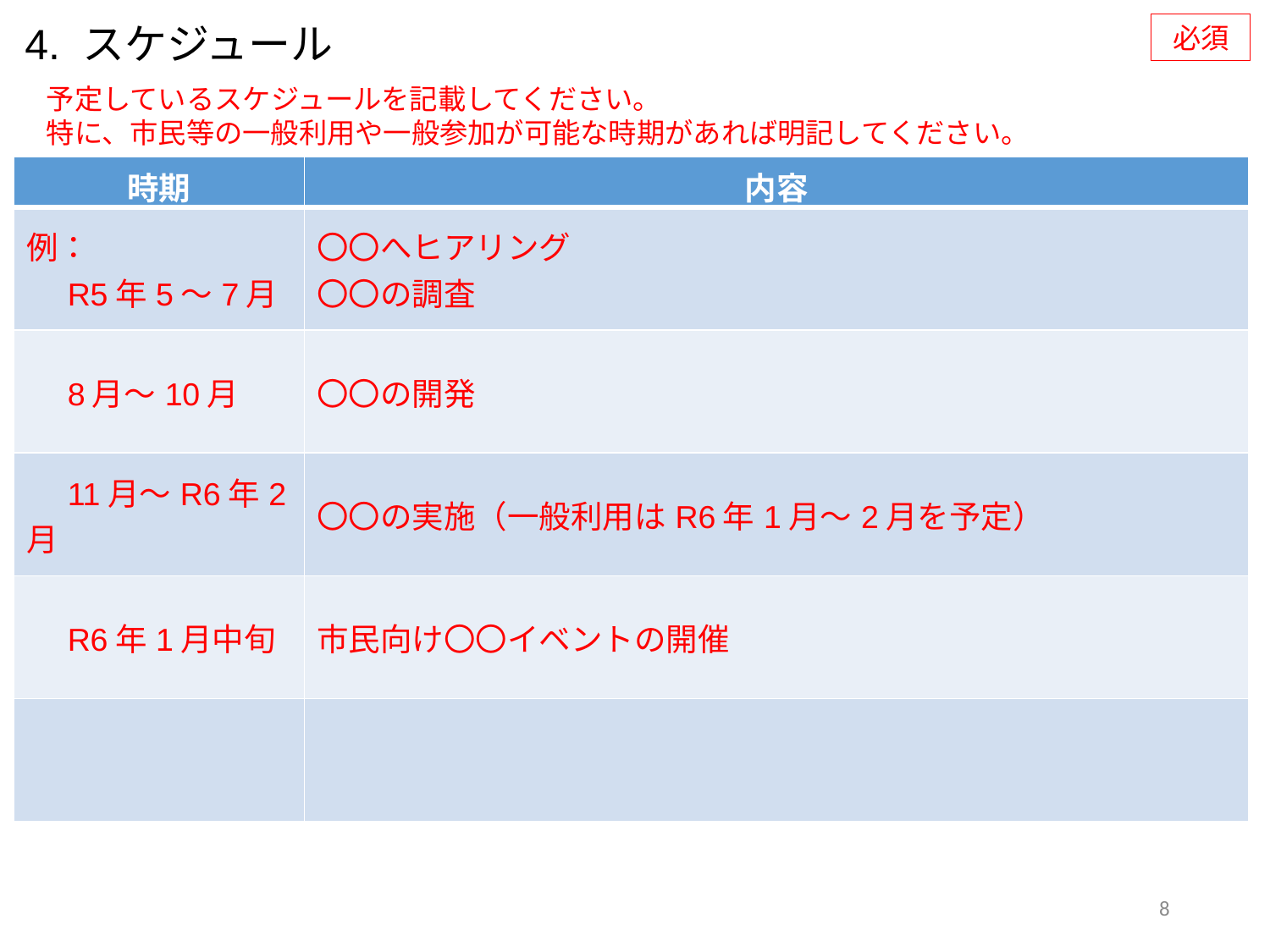

4. スケジュール
必須
予定しているスケジュールを記載してください。
特に、市民等の一般利用や一般参加が可能な時期があれば明記してください。
| 時期 | 内容 |
| --- | --- |
| 例： 　R5年5～7月 | 〇〇へヒアリング 〇〇の調査 |
| 8月～10月 | 〇〇の開発 |
| 11月～R6年2月 | 〇〇の実施（一般利用はR6年1月～2月を予定） |
| R6年1月中旬 | 市民向け〇〇イベントの開催 |
|  |  |
8